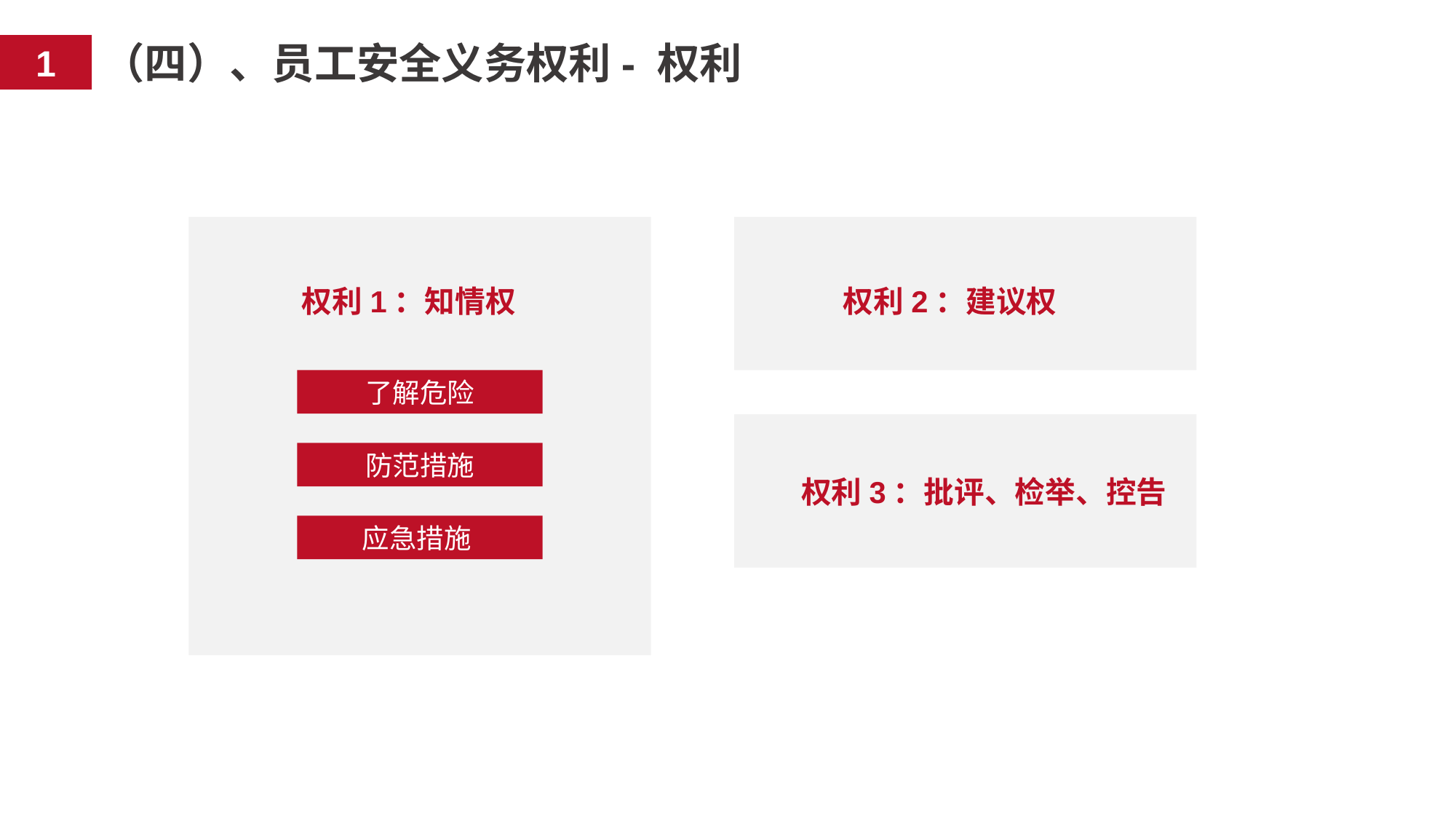

（四）、员工安全义务权利- 权利
1

权利1：知情权
了解危险
防范措施
应急措施

权利2：建议权

权利3：批评、检举、控告